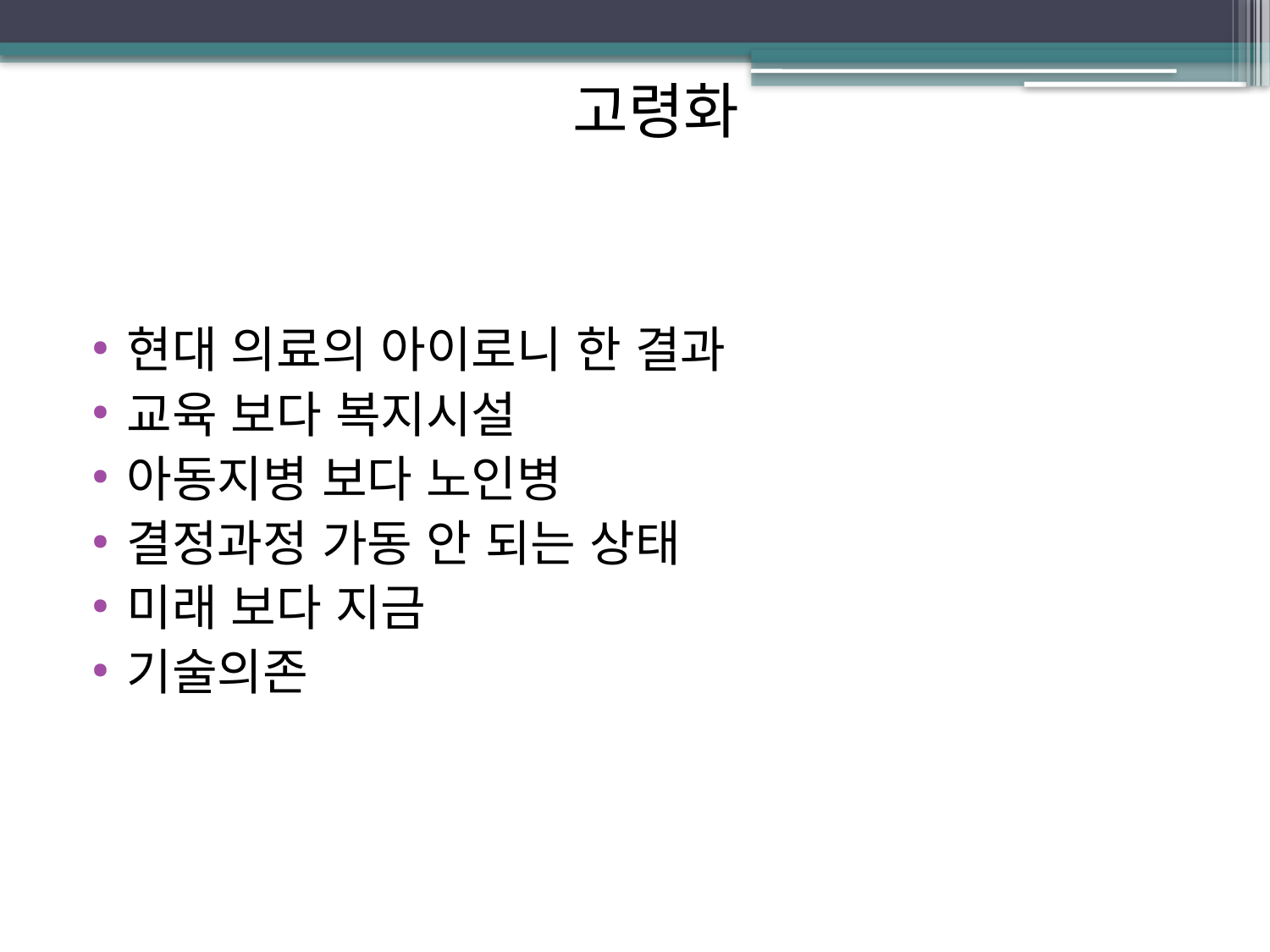

#
고령화

현대 의료의 아이로니 한 결과
교육 보다 복지시설
아동지병 보다 노인병
결정과정 가동 안 되는 상태
미래 보다 지금
기술의존